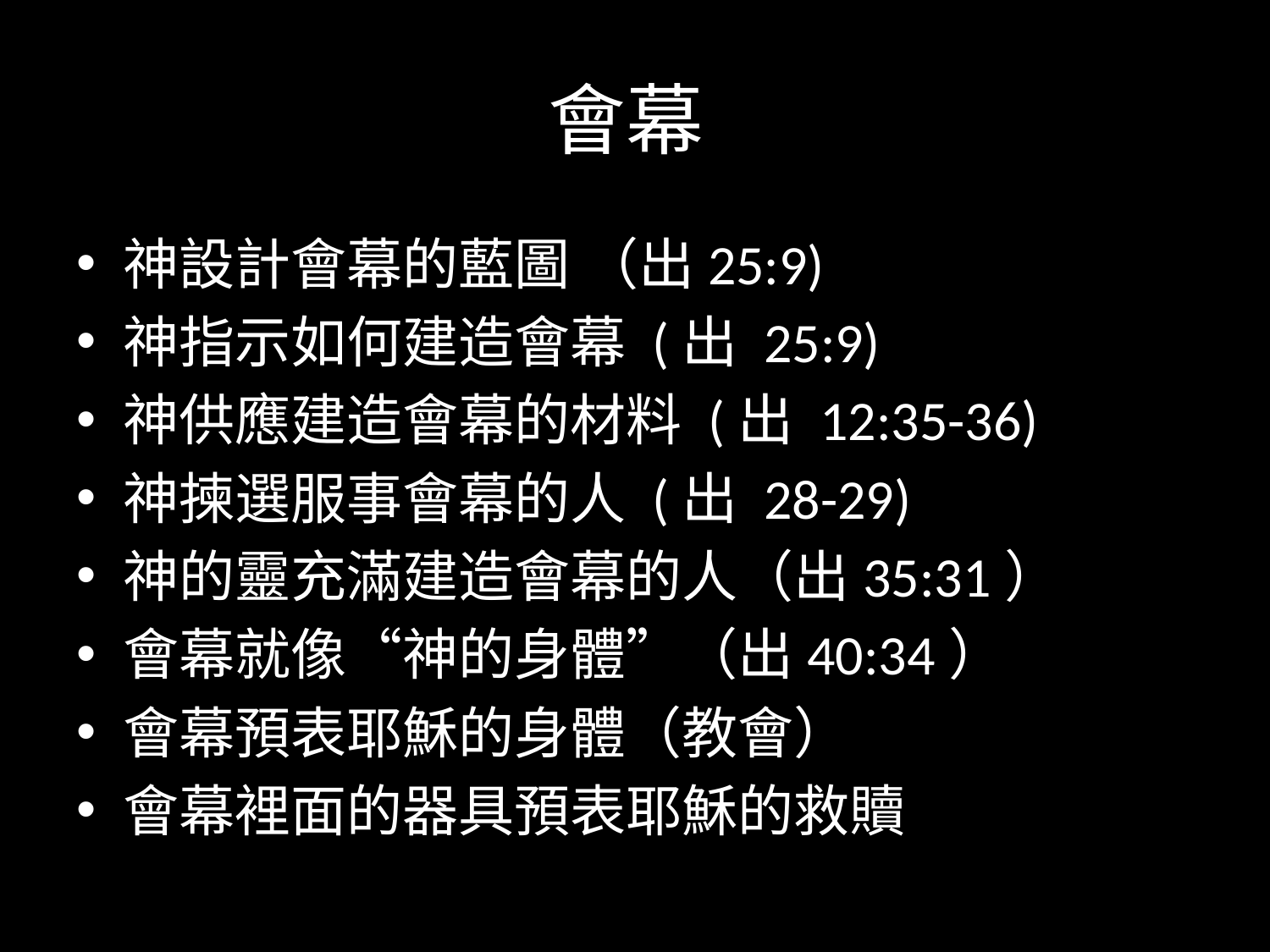

# 會幕
神設計會幕的藍圖 （出25:9)
神指示如何建造會幕 (出 25:9)
神供應建造會幕的材料 (出 12:35-36)
神揀選服事會幕的人 (出 28-29)
神的靈充滿建造會幕的人（出35:31）
會幕就像“神的身體”（出40:34）
會幕預表耶穌的身體（教會）
會幕裡面的器具預表耶穌的救贖